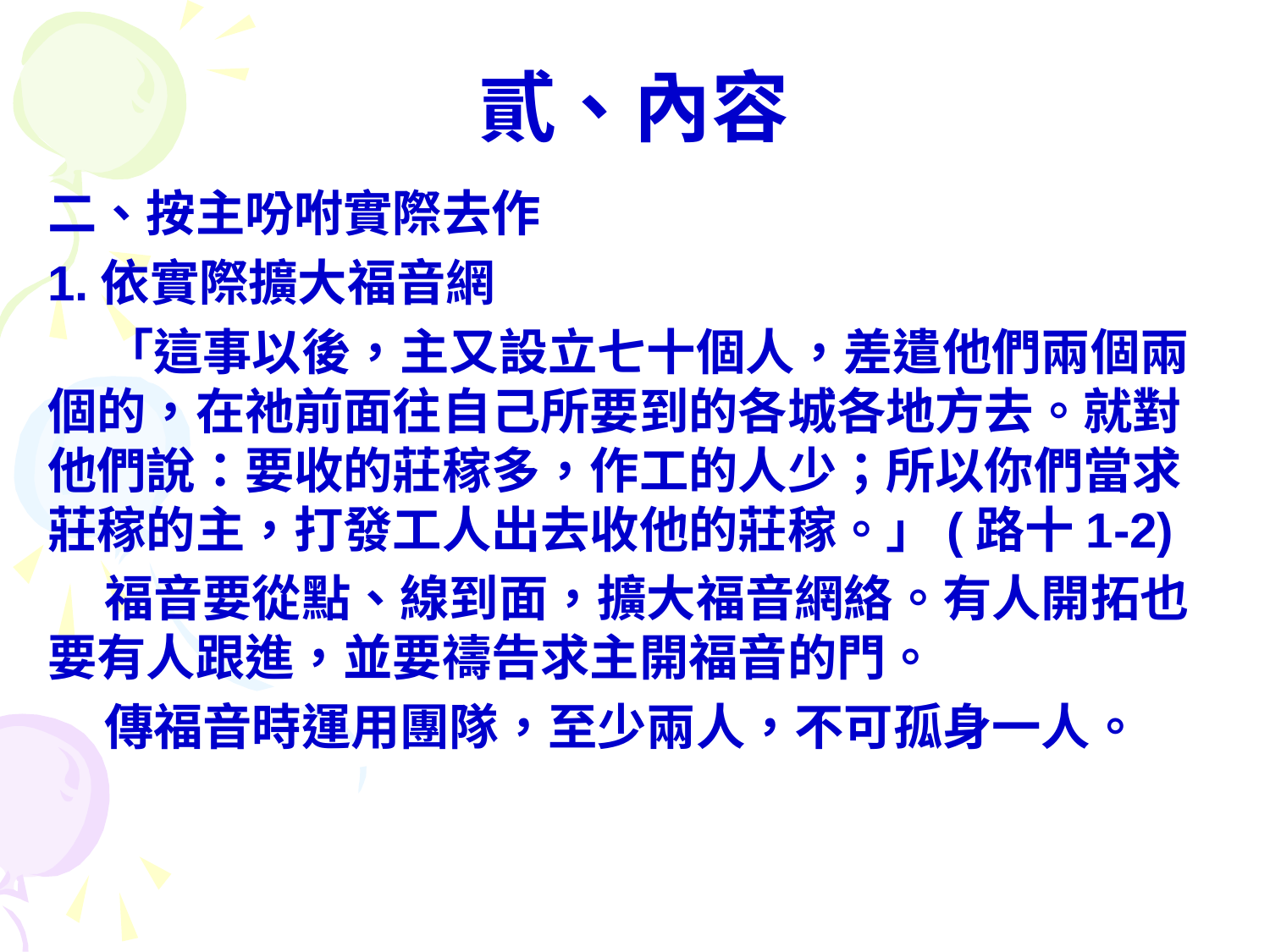

# 貳、內容
二、按主吩咐實際去作
1.依實際擴大福音網
    「這事以後，主又設立七十個人，差遣他們兩個兩個的，在祂前面往自己所要到的各城各地方去。就對他們說：要收的莊稼多，作工的人少；所以你們當求莊稼的主，打發工人出去收他的莊稼。」(路十1-2)
    福音要從點、線到面，擴大福音網絡。有人開拓也要有人跟進，並要禱告求主開福音的門。
    傳福音時運用團隊，至少兩人，不可孤身一人。